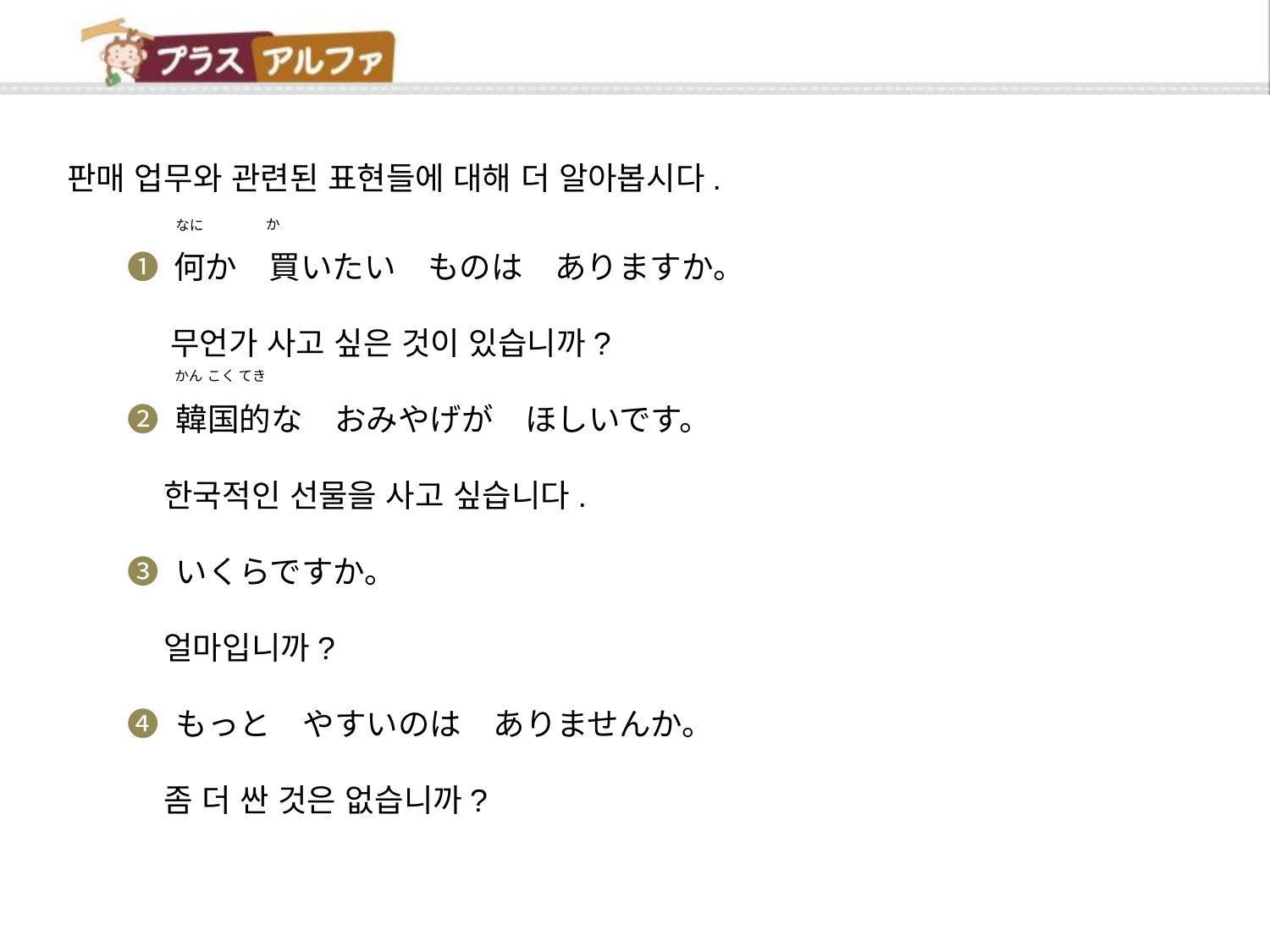

판매 업무와 관련된 표현들에 대해 더 알아봅시다.
➊ 何か　買いたい　ものは　ありますか。
    무언가 사고 싶은 것이 있습니까?
➋ 韓国的な　おみやげが　ほしいです。
    한국적인 선물을 사고 싶습니다.
➌ いくらですか。
    얼마입니까?
➍ もっと　やすいのは　ありませんか。
    좀 더 싼 것은 없습니까?
か
なに
かん こく てき